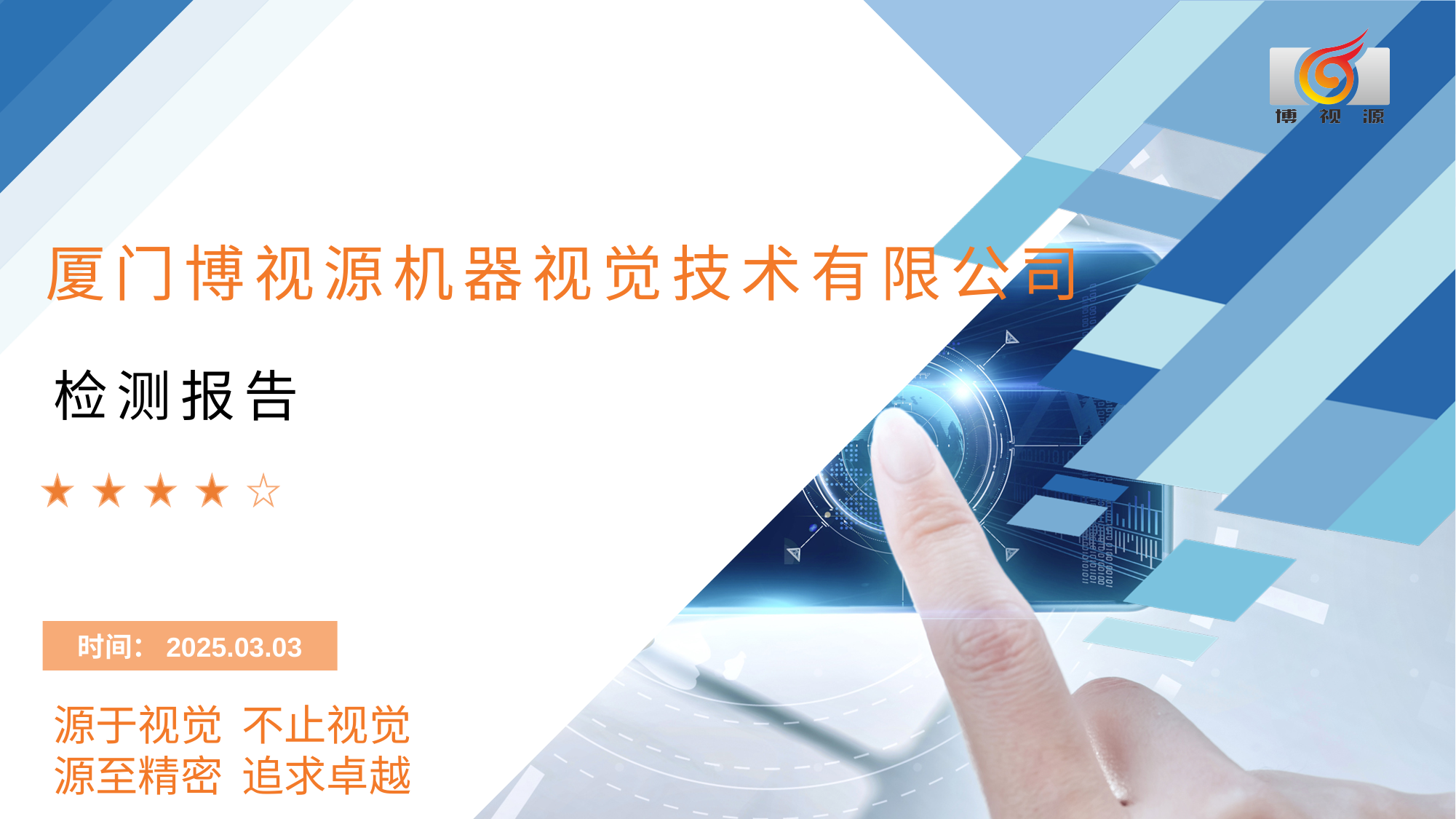

厦门博视源机器视觉技术有限公司
检测报告

时间：2025.03.03
源于视觉  不止视觉源至精密  追求卓越